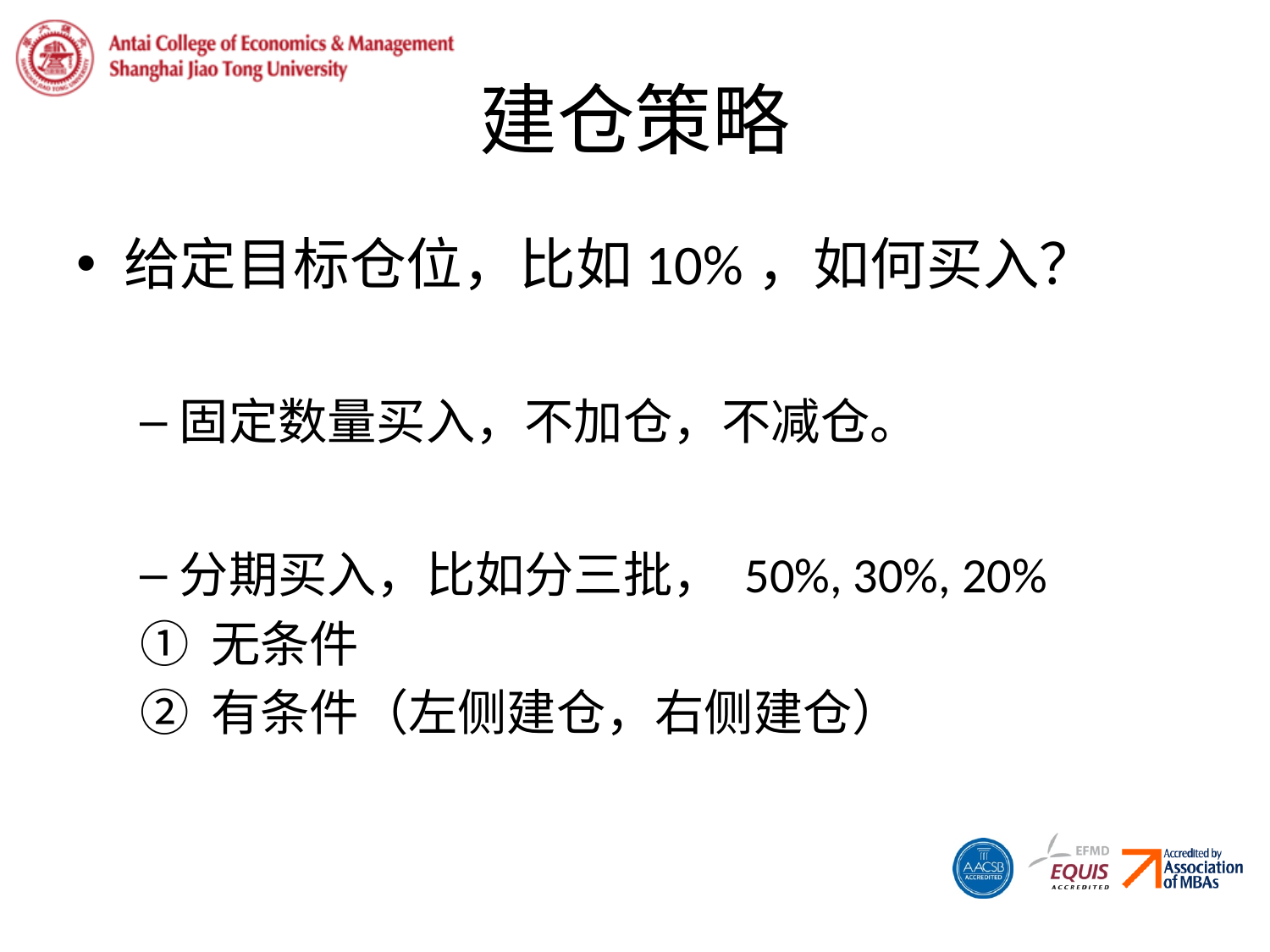

# 建仓策略
给定目标仓位，比如10%，如何买入？

固定数量买入，不加仓，不减仓。

分期买入，比如分三批， 50%, 30%, 20%
无条件
有条件（左侧建仓，右侧建仓）